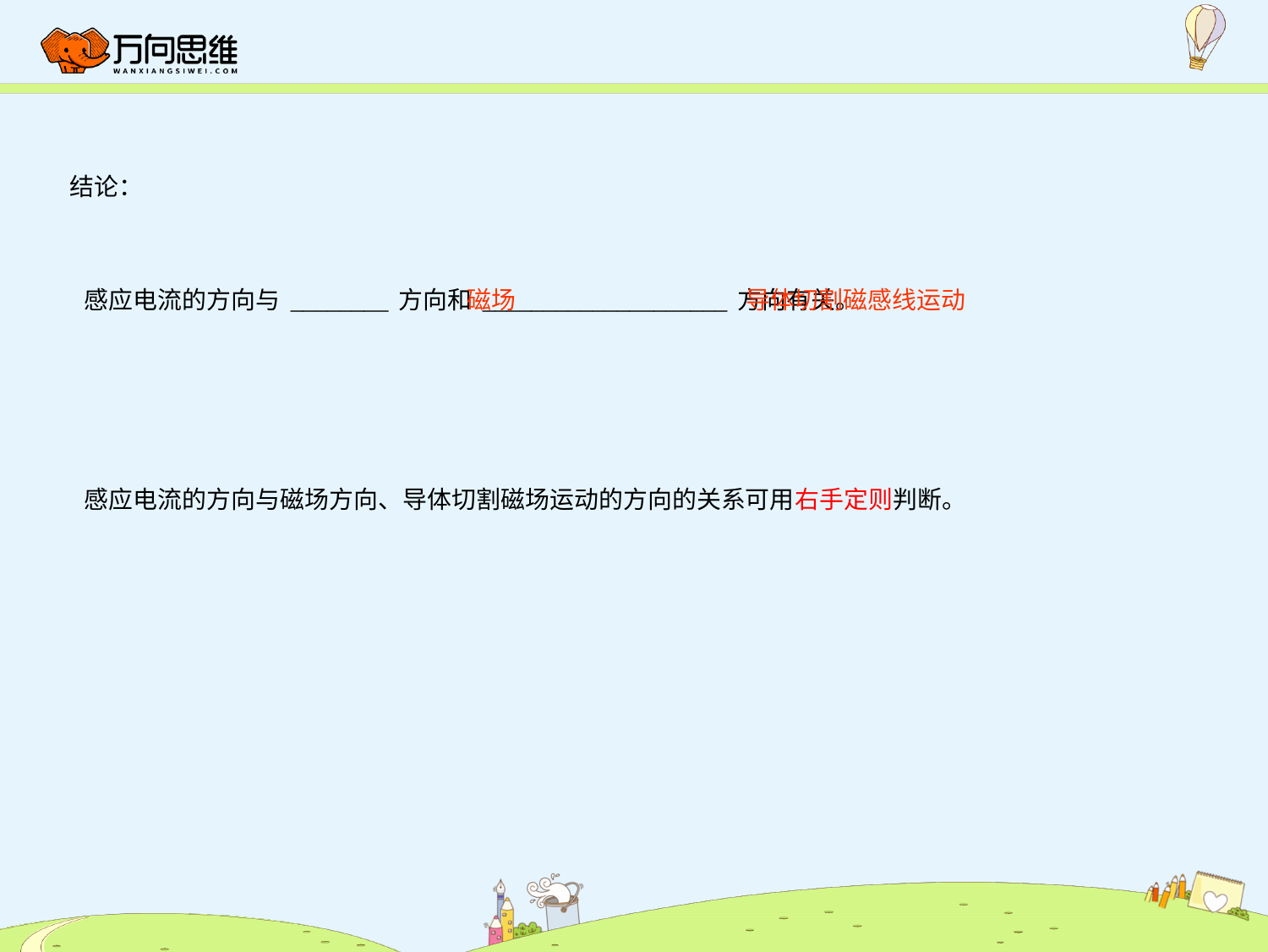

结论：
磁场
感应电流的方向与________方向和____________________方向有关。
导体切割磁感线运动
感应电流的方向与磁场方向、导体切割磁场运动的方向的关系可用右手定则判断。